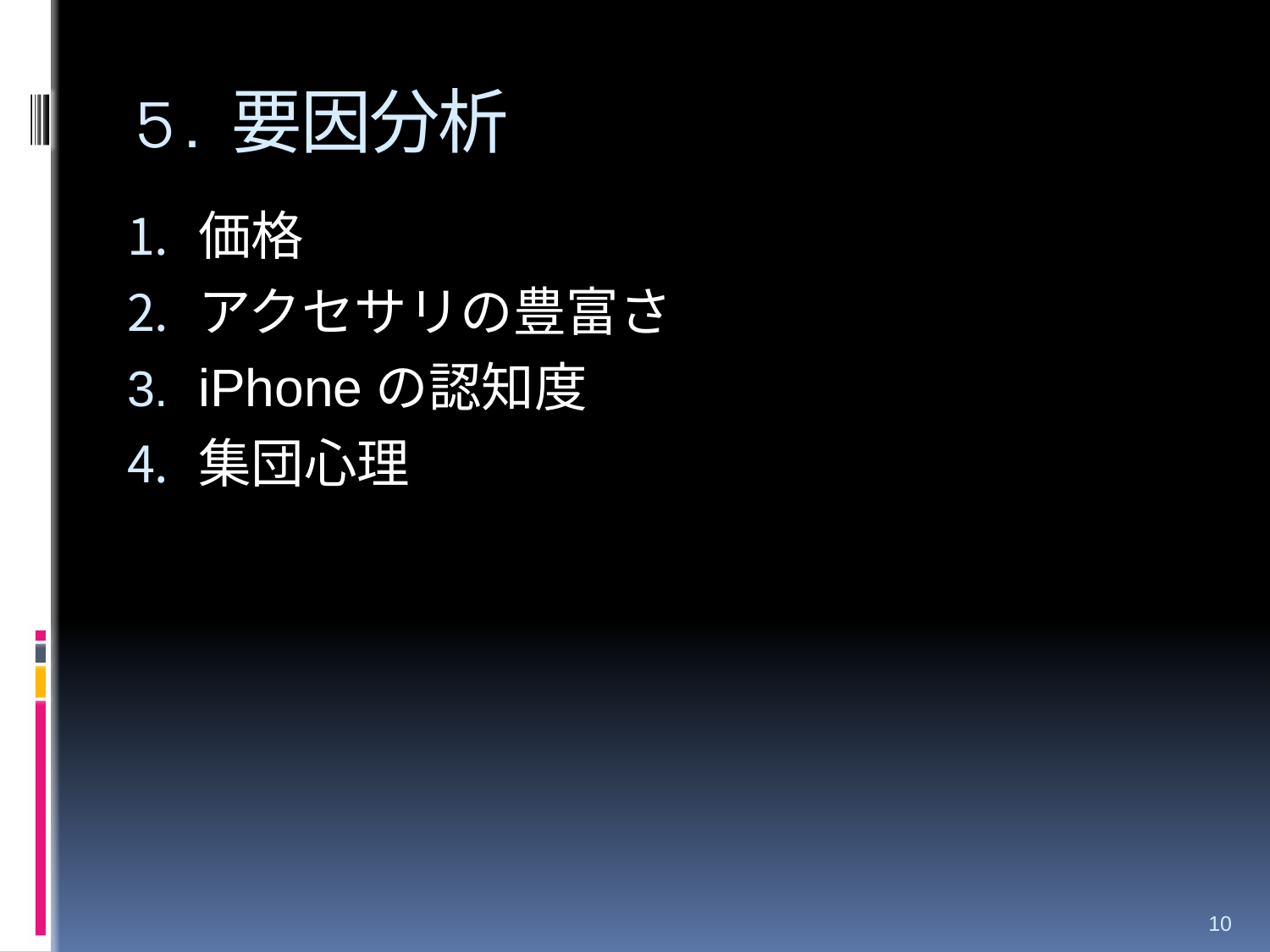

# 5.要因分析
価格
アクセサリの豊富さ
iPhoneの認知度
集団心理
10